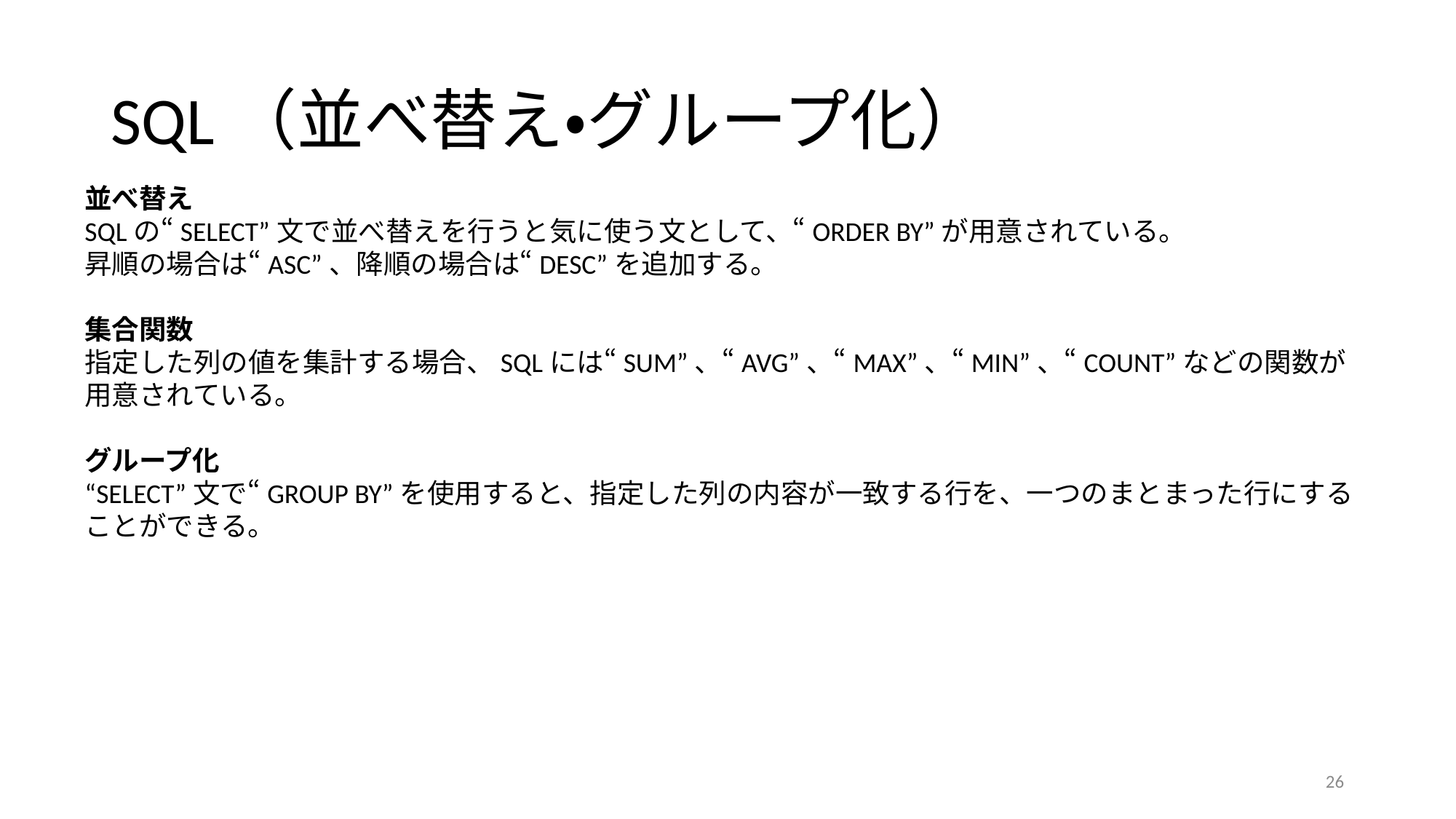

# SQL（並べ替え・グループ化）
並べ替え
SQLの“SELECT”文で並べ替えを行うと気に使う文として、“ORDER BY”が用意されている。
昇順の場合は“ASC”、降順の場合は“DESC”を追加する。

集合関数
指定した列の値を集計する場合、SQLには“SUM”、“AVG”、“MAX”、“MIN”、“COUNT”などの関数が用意されている。

グループ化
“SELECT”文で“GROUP BY”を使用すると、指定した列の内容が一致する行を、一つのまとまった行にすることができる。

26